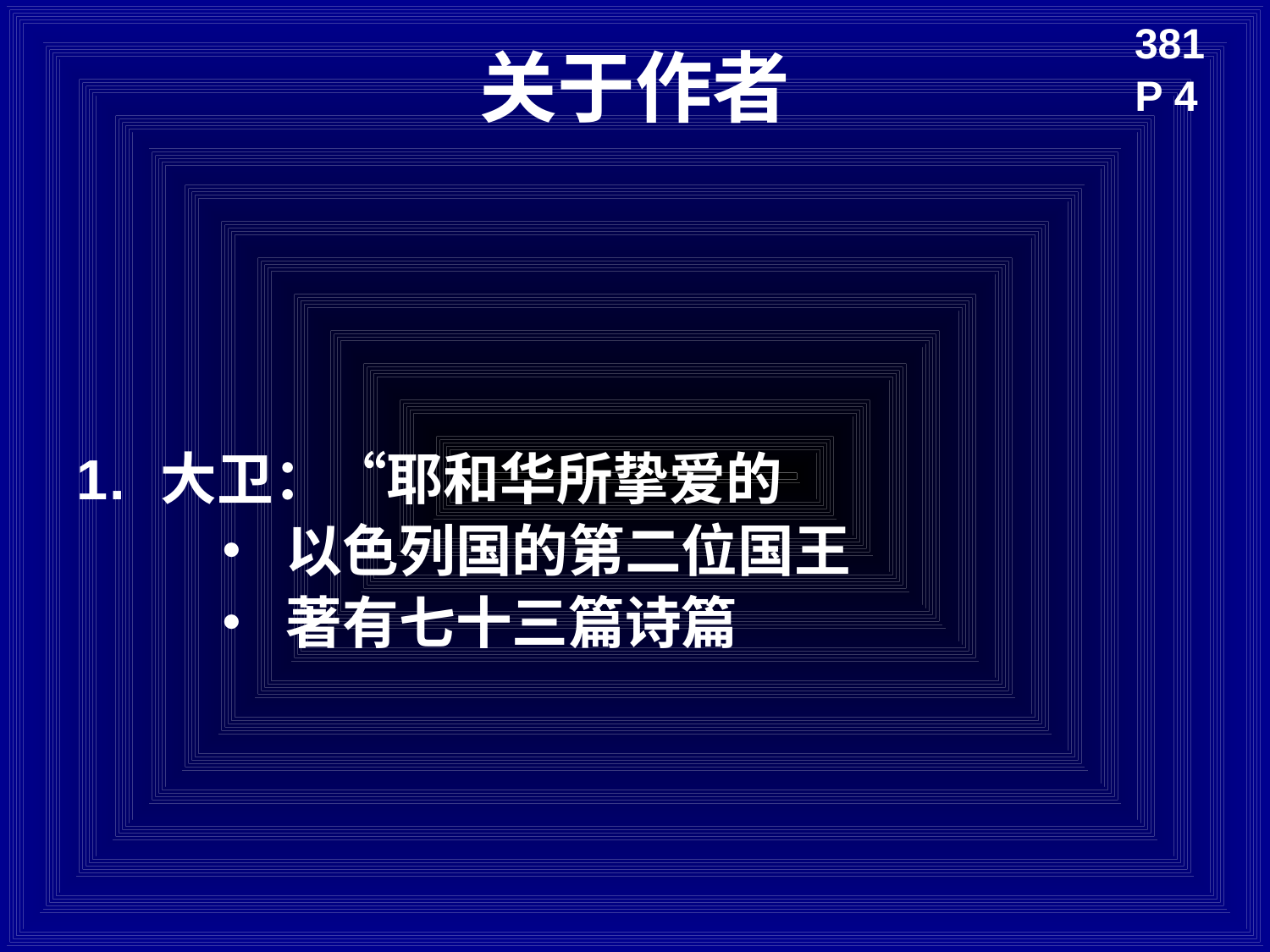

# 关于作者
381
P 4
大卫：“耶和华所挚爱的
	• 以色列国的第二位国王
	• 著有七十三篇诗篇